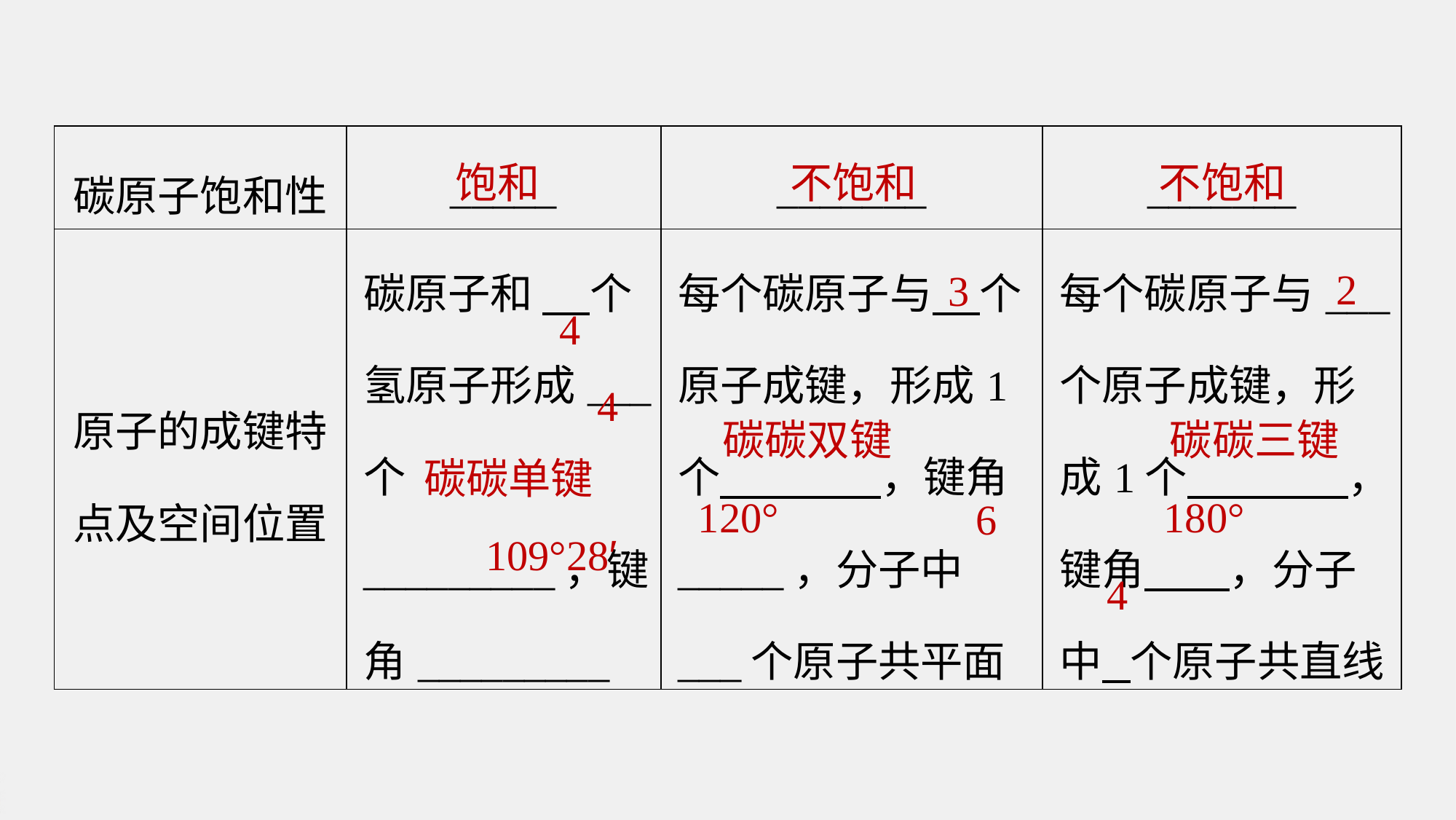

| 碳原子饱和性 | \_\_\_\_\_ | \_\_\_\_\_\_\_ | \_\_\_\_\_\_\_ |
| --- | --- | --- | --- |
| 原子的成键特点及空间位置 | 碳原子和 个氢原子形成\_\_\_个\_\_\_\_\_\_\_\_\_，键角\_\_\_\_\_\_\_\_\_ | 每个碳原子与 个原子成键，形成1个 ，键角\_\_\_\_\_，分子中\_\_\_个原子共平面 | 每个碳原子与\_\_\_个原子成键，形成1个 ，键角 ，分子中 个原子共直线 |
饱和
不饱和
不饱和
2
3
4
4
碳碳双键
碳碳三键
碳碳单键
120°
180°
6
109°28′
4